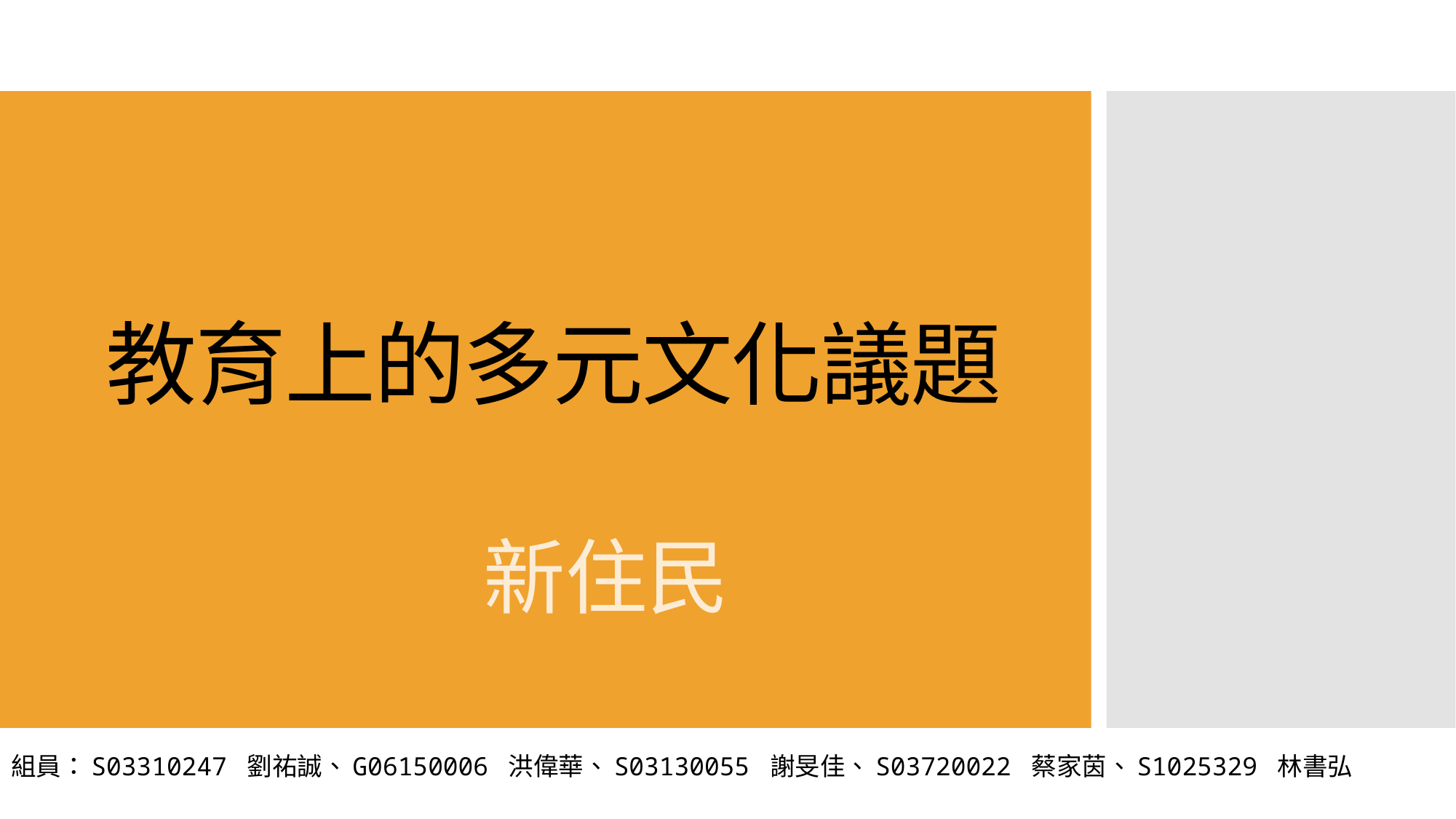

# 教育上的多元文化議題
新住民

組員：S03310247 劉祐誠、G06150006 洪偉華、S03130055 謝旻佳、S03720022 蔡家茵、S1025329 林書弘